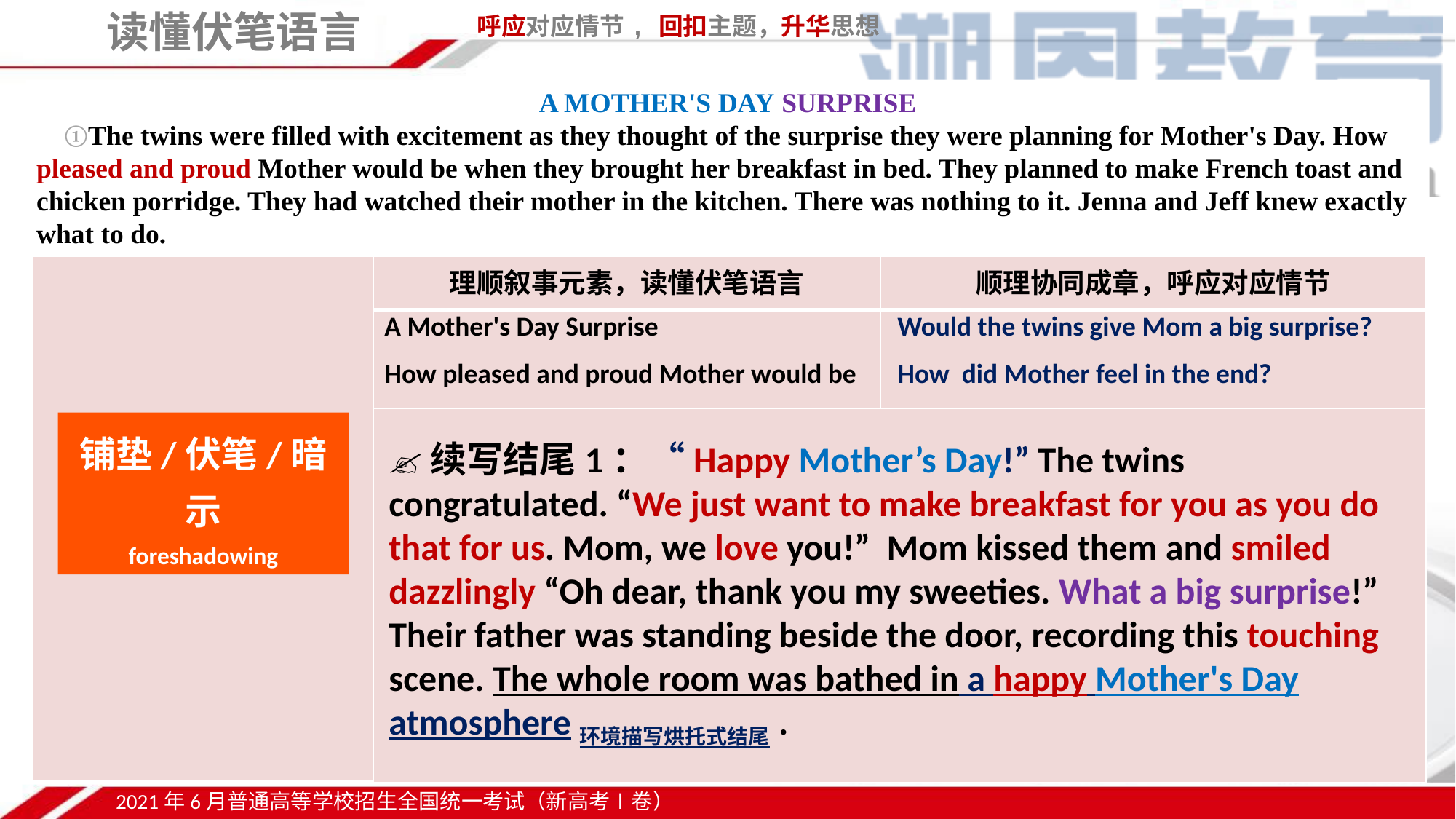

读懂伏笔语言            呼应对应情节, 回扣主题，升华思想
A MOTHER'S DAY SURPRISE
    ①The twins were filled with excitement as they thought of the surprise they were planning for Mother's Day. How pleased and proud Mother would be when they brought her breakfast in bed. They planned to make French toast and chicken porridge. They had watched their mother in the kitchen. There was nothing to it. Jenna and Jeff knew exactly what to do.
|  | 理顺叙事元素，读懂伏笔语言 | 顺理协同成章，呼应对应情节 |
| --- | --- | --- |
|  | A Mother's Day Surprise | Would the twins give Mom a big surprise? |
|  | How pleased and proud Mother would be | How did Mother feel in the end? |
|  |  |  |
铺垫/伏笔/暗示
foreshadowing
✍续写结尾1：“Happy Mother’s Day!” The twins congratulated. “We just want to make breakfast for you as you do that for us. Mom, we love you!”  Mom kissed them and smiled dazzlingly “Oh dear, thank you my sweeties. What a big surprise!” Their father was standing beside the door, recording this touching scene. The whole room was bathed in a happy Mother's Day atmosphere环境描写烘托式结尾.
2021年6月普通高等学校招生全国统一考试（新高考Ⅰ卷）